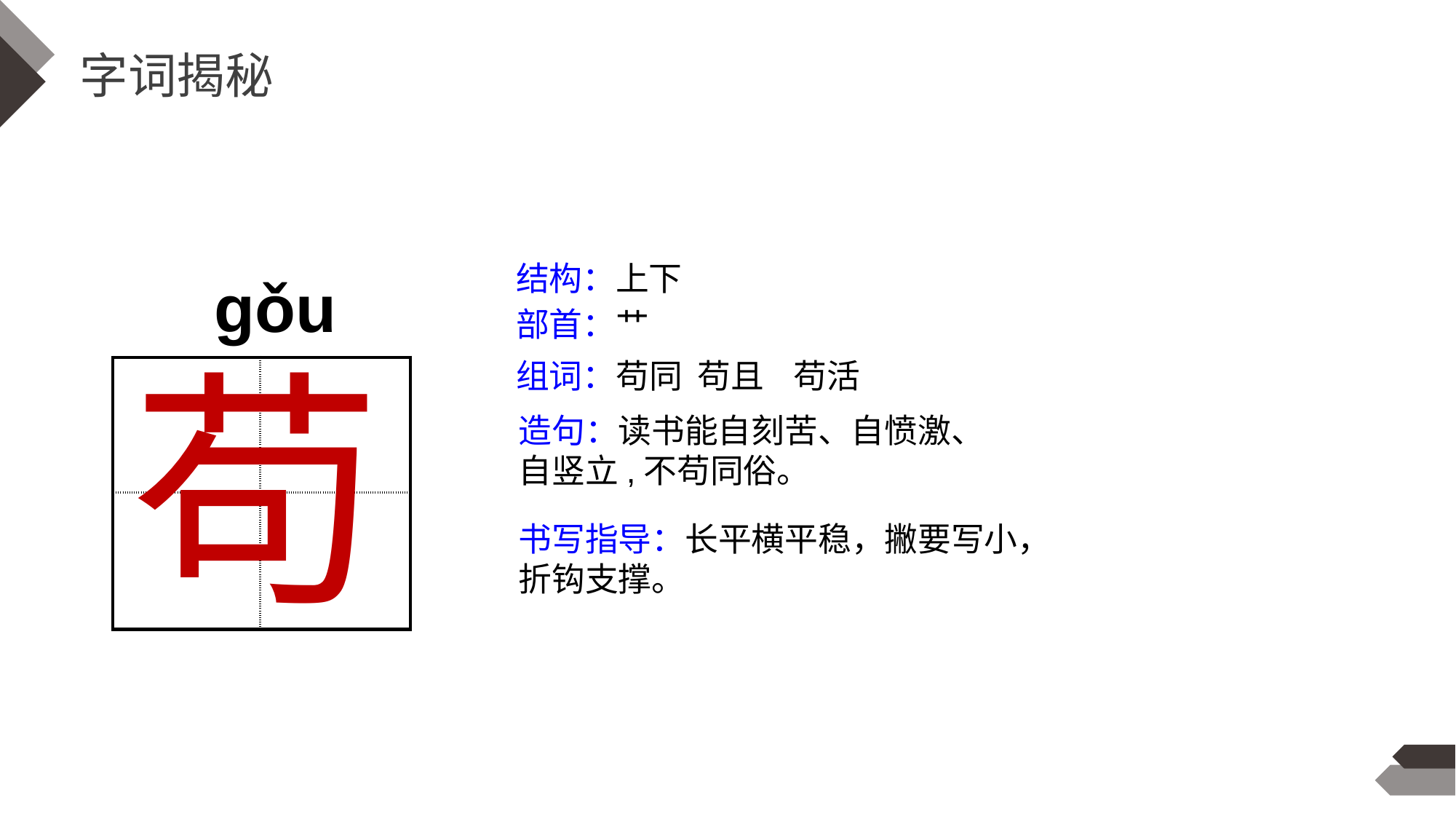

字词揭秘
结构：上下
gǒu
部首：艹
苟
组词：苟同  苟且    苟活
|  |  |
| --- | --- |
|  |  |
造句：读书能自刻苦、自愤激、自竖立,不苟同俗。

书写指导：长平横平稳，撇要写小，折钩支撑。